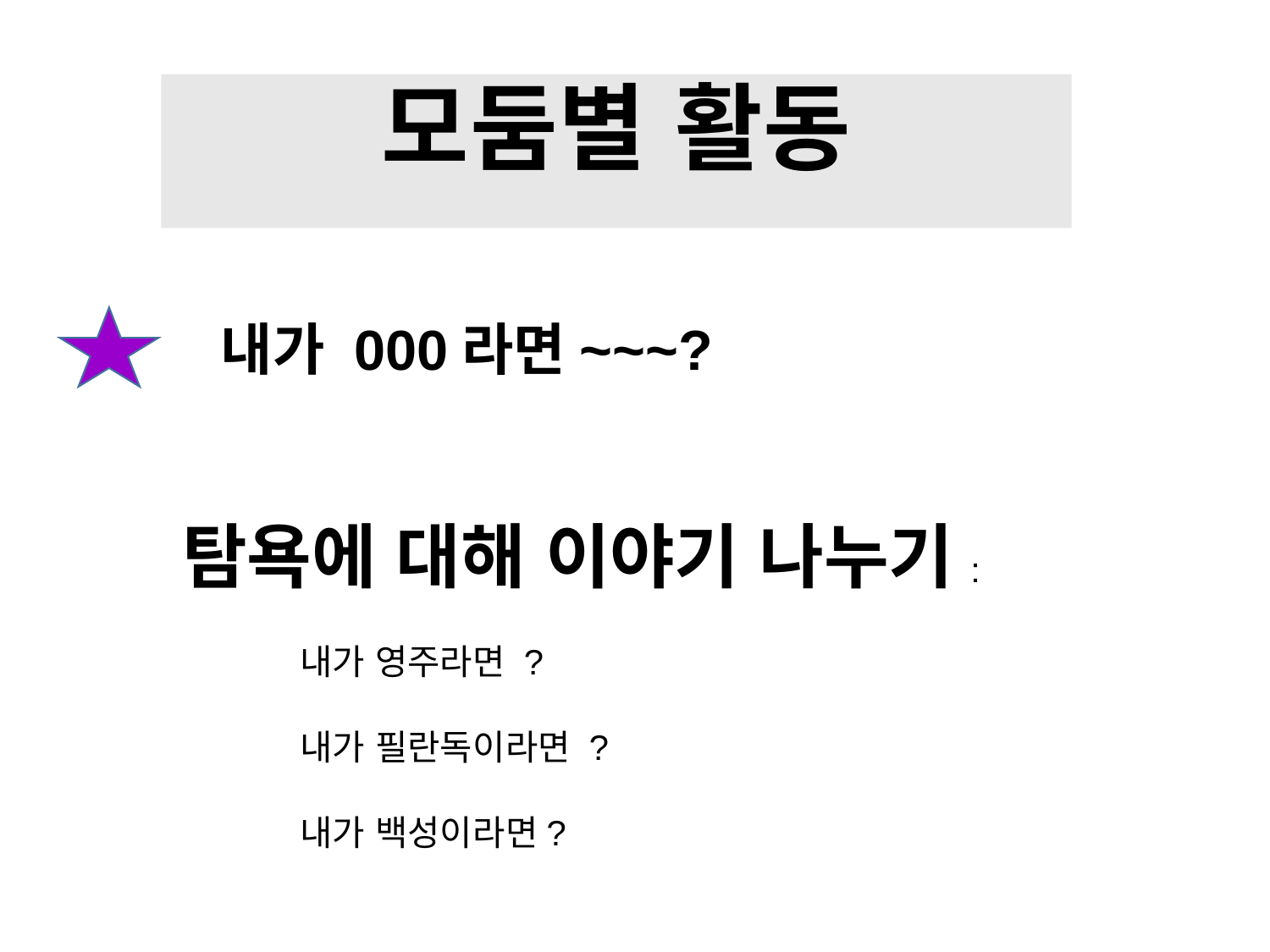

모둠별 활동

내가 000라면~~~?
탐욕에 대해 이야기 나누기:
           내가 영주라면 ?
           내가 필란독이라면 ?
           내가 백성이라면?